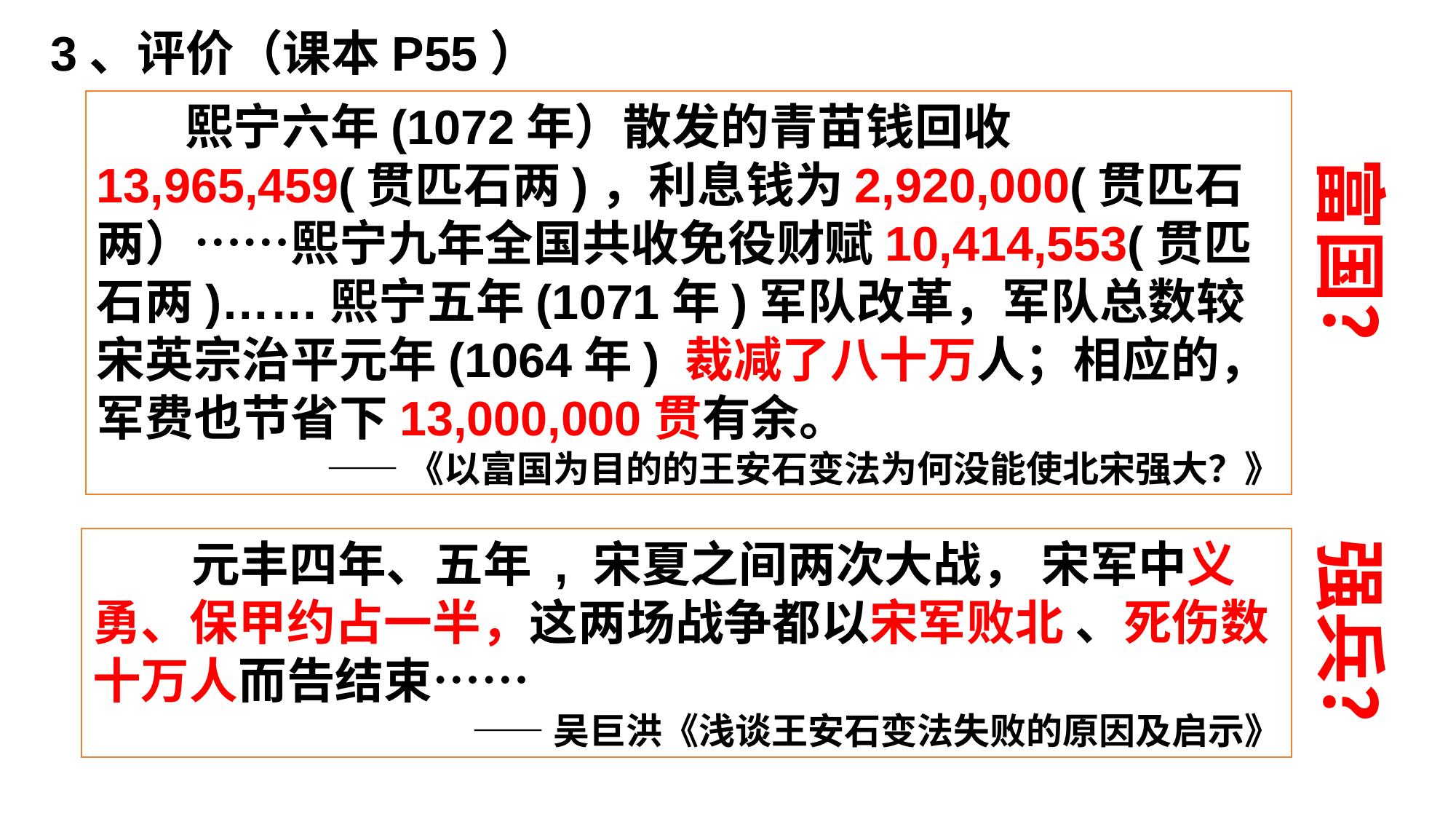

3、评价（课本P55）
  熙宁六年(1072年）散发的青苗钱回收13,965,459(贯匹石两)，利息钱为2,920,000(贯匹石两）……熙宁九年全国共收免役财赋10,414,553(贯匹石两)……熙宁五年(1071年)军队改革，军队总数较宋英宗治平元年(1064年) 裁减了八十万人；相应的，军费也节省下13,000,000贯有余。
——《以富国为目的的王安石变法为何没能使北宋强大？》
富国？
   元丰四年、五年 , 宋夏之间两次大战， 宋军中义勇、保甲约占一半，这两场战争都以宋军败北 、死伤数十万人而告结束……
——吴巨洪《浅谈王安石变法失败的原因及启示》
强兵？